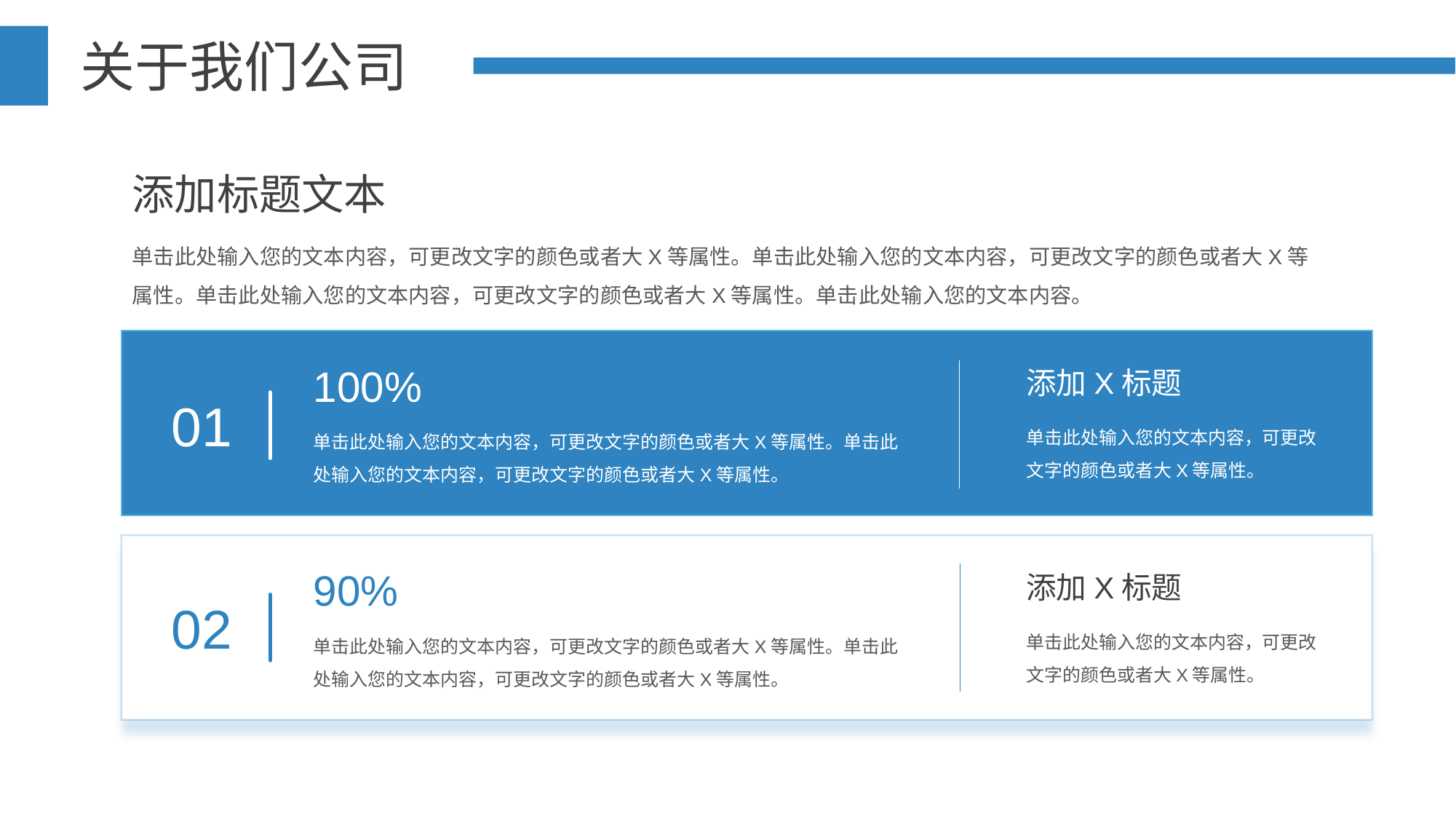

关于我们公司

单击添加标题
添加标题文本
单击此处输入您的文本内容，可更改文字的颜色或者大X等属性。单击此处输入您的文本内容，可更改文字的颜色或者大X等属性。单击此处输入您的文本内容，可更改文字的颜色或者大X等属性。单击此处输入您的文本内容。

100%
单击此处输入您的文本内容，可更改文字的颜色或者大X等属性。单击此处输入您的文本内容，可更改文字的颜色或者大X等属性。
添加X标题
单击此处输入您的文本内容，可更改文字的颜色或者大X等属性。
01

90%
单击此处输入您的文本内容，可更改文字的颜色或者大X等属性。单击此处输入您的文本内容，可更改文字的颜色或者大X等属性。
添加X标题
单击此处输入您的文本内容，可更改文字的颜色或者大X等属性。
02